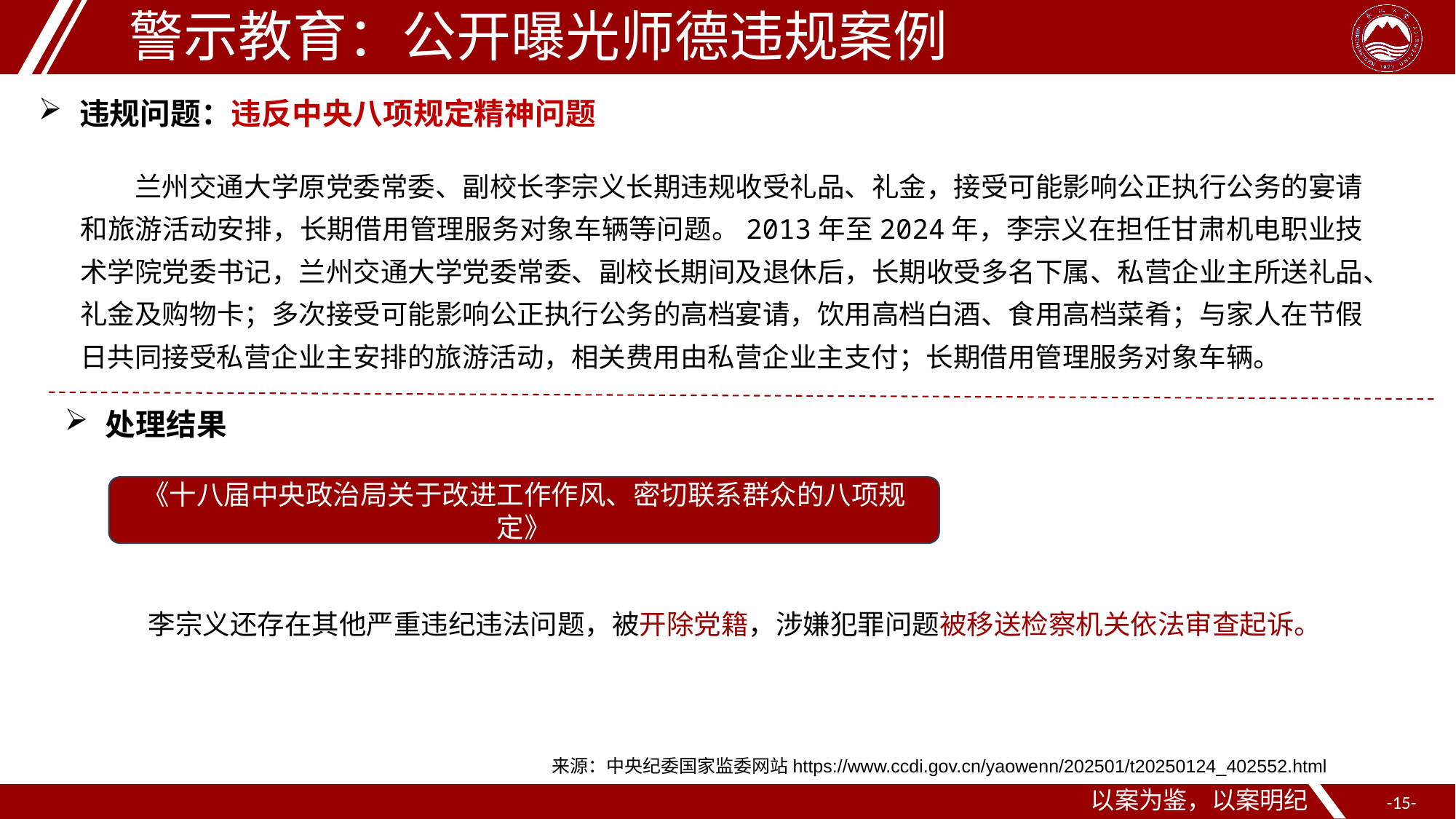

警示教育：公开曝光师德违规案例
违规问题：违反中央八项规定精神问题
兰州交通大学原党委常委、副校长李宗义长期违规收受礼品、礼金，接受可能影响公正执行公务的宴请和旅游活动安排，长期借用管理服务对象车辆等问题。2013年至2024年，李宗义在担任甘肃机电职业技术学院党委书记，兰州交通大学党委常委、副校长期间及退休后，长期收受多名下属、私营企业主所送礼品、礼金及购物卡；多次接受可能影响公正执行公务的高档宴请，饮用高档白酒、食用高档菜肴；与家人在节假日共同接受私营企业主安排的旅游活动，相关费用由私营企业主支付；长期借用管理服务对象车辆。
处理结果
《十八届中央政治局关于改进工作作风、密切联系群众的八项规定》
李宗义还存在其他严重违纪违法问题，被开除党籍，涉嫌犯罪问题被移送检察机关依法审查起诉。
来源：中央纪委国家监委网站https://www.ccdi.gov.cn/yaowenn/202501/t20250124_402552.html
以案为鉴，以案明纪
-15-